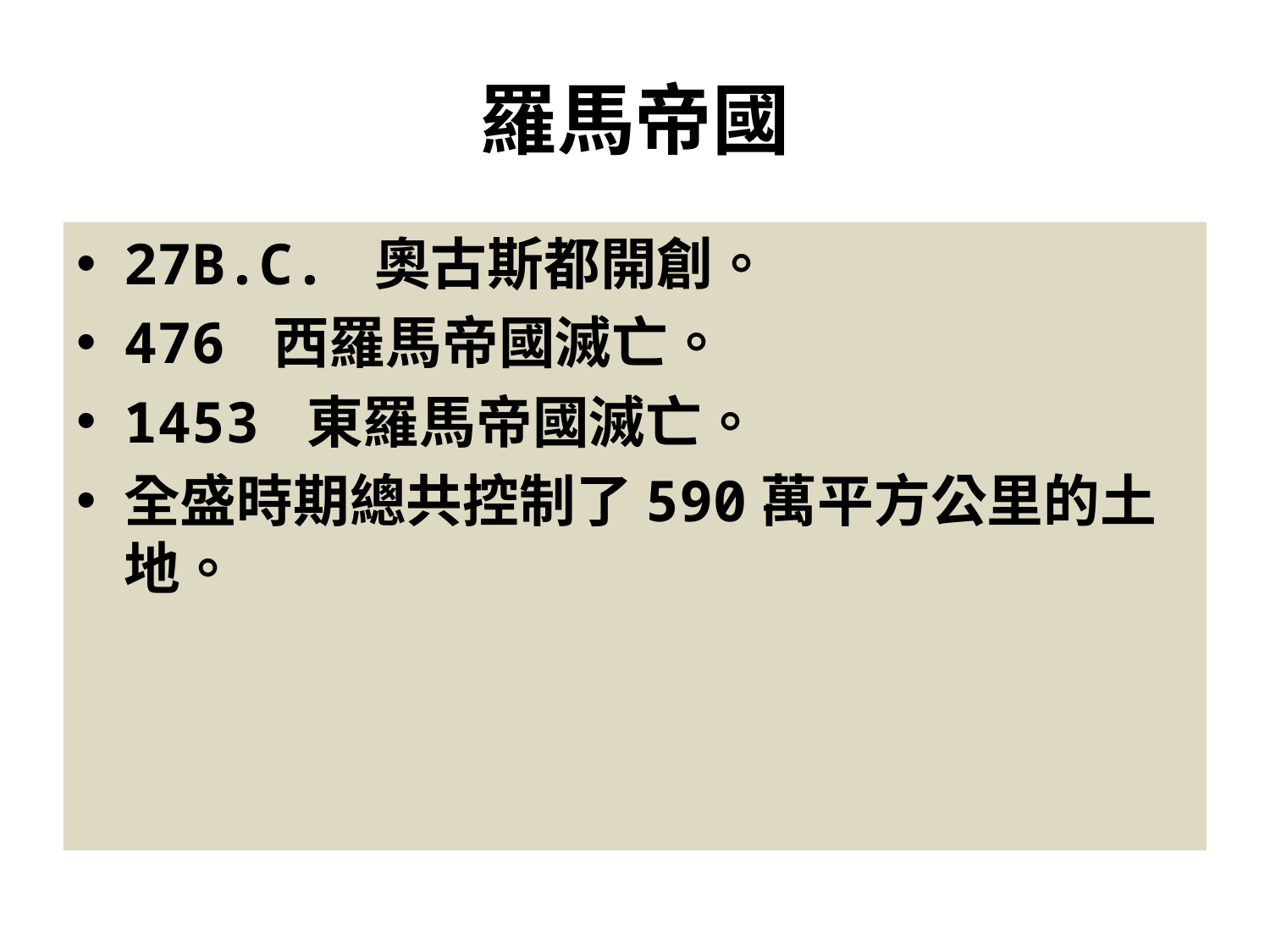

# 羅馬帝國
27B.C. 奧古斯都開創。
476 西羅馬帝國滅亡。
1453 東羅馬帝國滅亡。
全盛時期總共控制了590萬平方公里的土地。